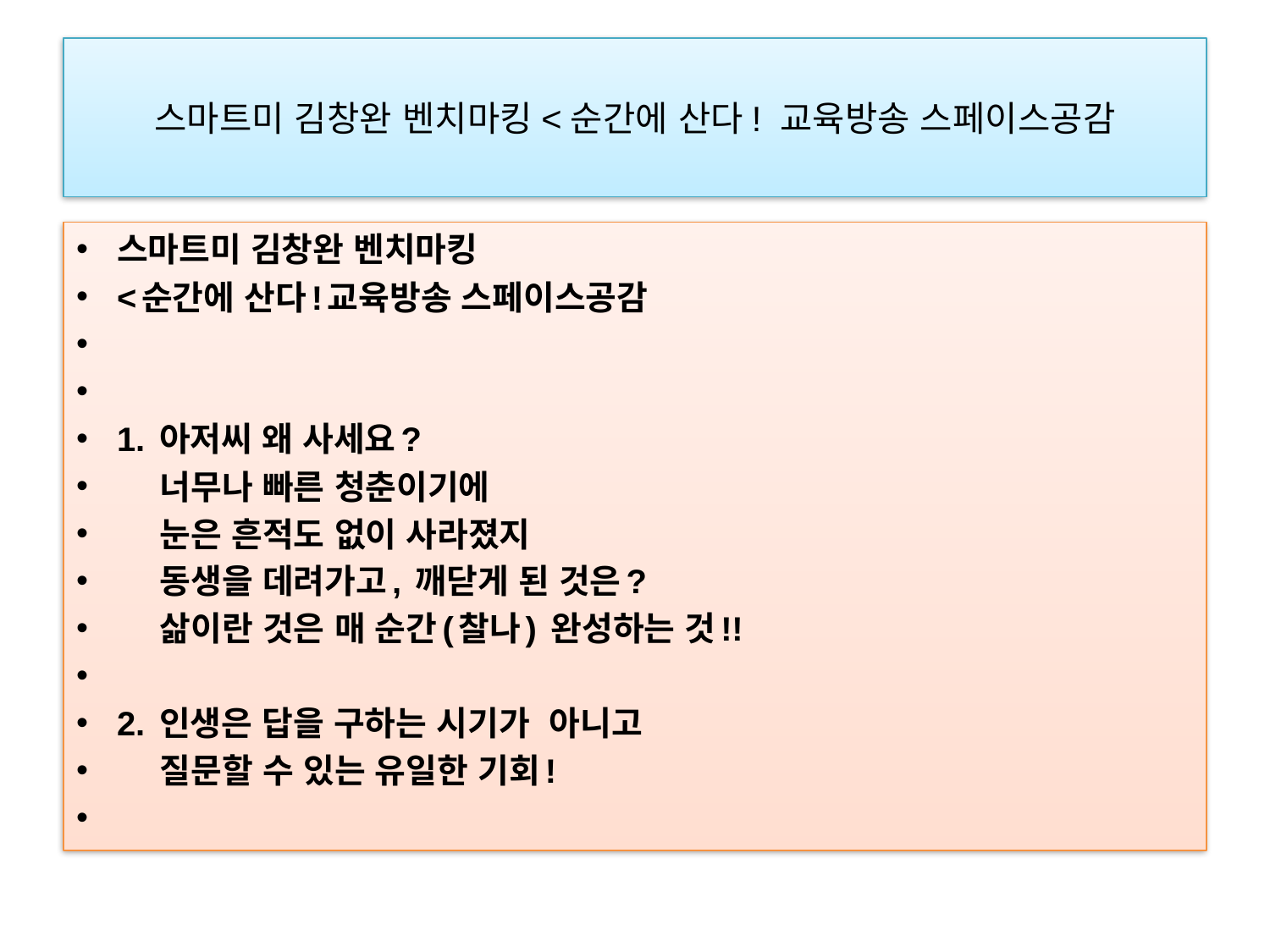

# 스마트미 김창완 벤치마킹<순간에 산다! 교육방송 스페이스공감
스마트미 김창완 벤치마킹
<순간에 산다!교육방송 스페이스공감

1. 아저씨 왜 사세요?
    너무나 빠른 청춘이기에
    눈은 흔적도 없이 사라졌지
    동생을 데려가고, 깨닫게 된 것은?
    삶이란 것은 매 순간(찰나) 완성하는 것!!

2. 인생은 답을 구하는 시기가  아니고
    질문할 수 있는 유일한 기회!